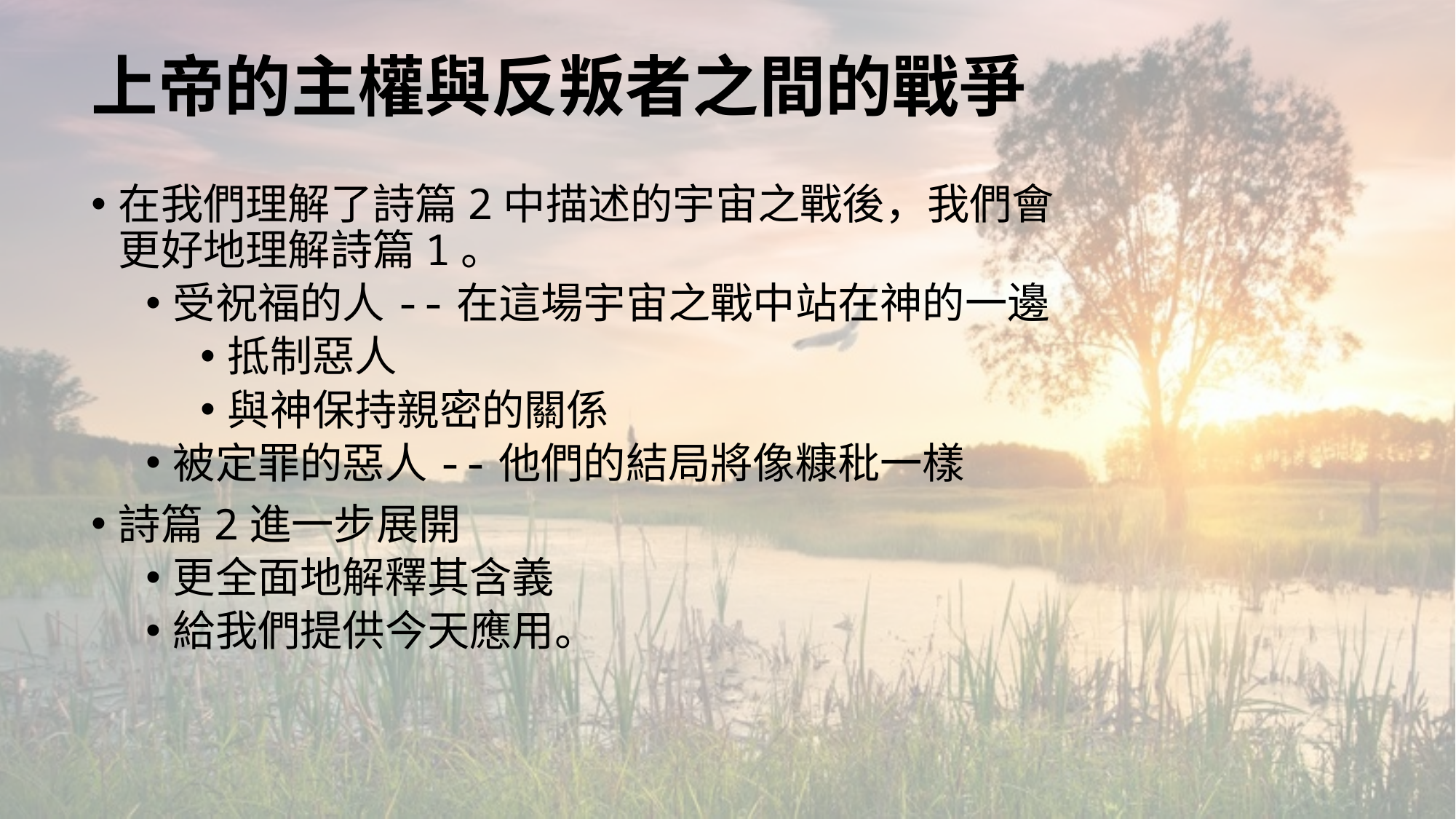

# 上帝的主權與反叛者之間的戰爭
在我們理解了詩篇2中描述的宇宙之戰後，我們會更好地理解詩篇1。
受祝福的人--在這場宇宙之戰中站在神的一邊
抵制惡人
與神保持親密的關係
被定罪的惡人--他們的結局將像糠秕一樣
詩篇2進一步展開
更全面地解釋其含義
給我們提供今天應用。